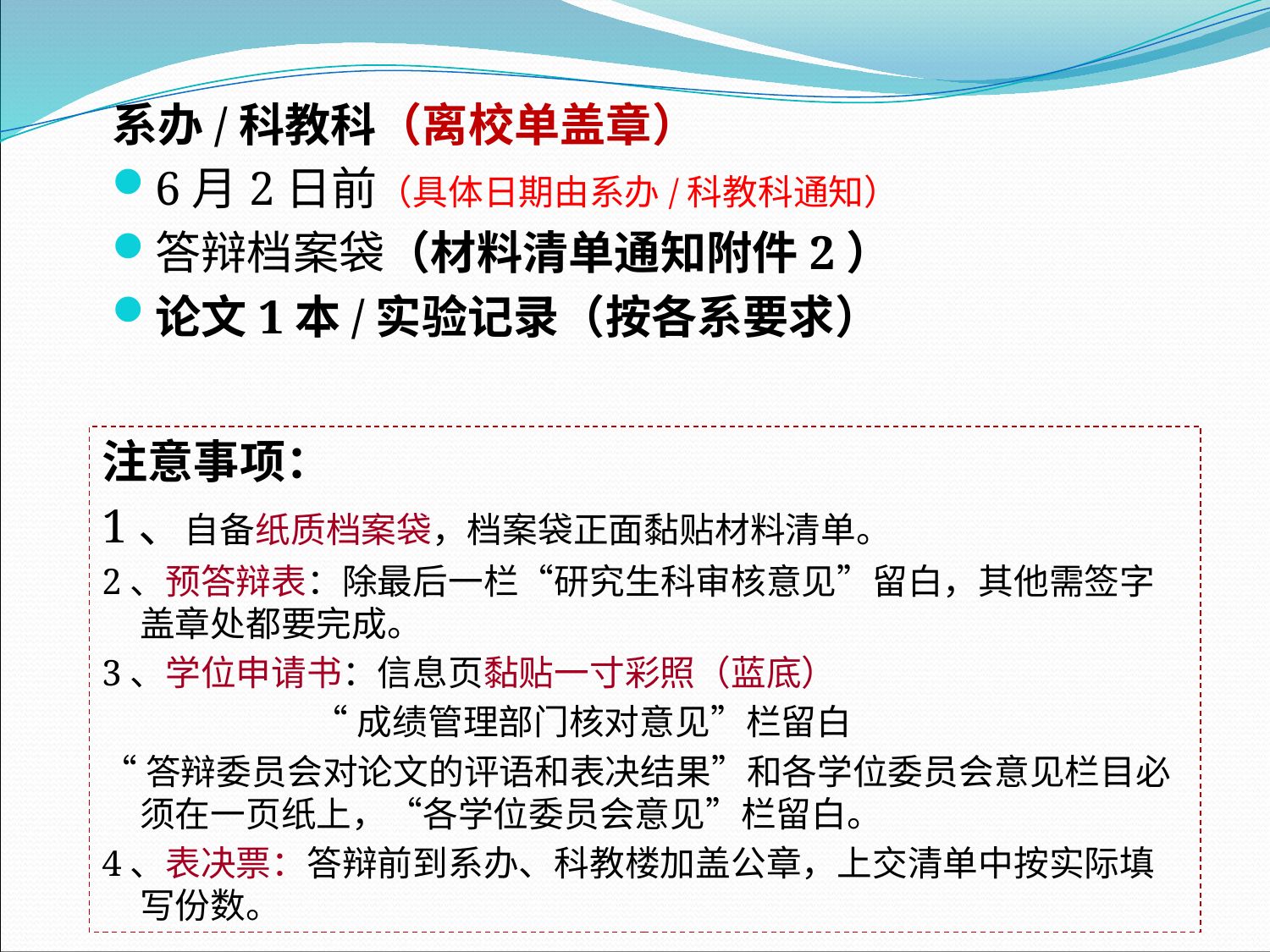

系办/科教科（离校单盖章）
6月2日前（具体日期由系办/科教科通知）
答辩档案袋（材料清单通知附件2）
论文1本/实验记录（按各系要求）
注意事项：
1、自备纸质档案袋，档案袋正面黏贴材料清单。
2、预答辩表：除最后一栏“研究生科审核意见”留白，其他需签字盖章处都要完成。
3、学位申请书：信息页黏贴一寸彩照（蓝底）
                           “成绩管理部门核对意见”栏留白
“答辩委员会对论文的评语和表决结果”和各学位委员会意见栏目必须在一页纸上，“各学位委员会意见”栏留白。
4、表决票：答辩前到系办、科教楼加盖公章，上交清单中按实际填写份数。